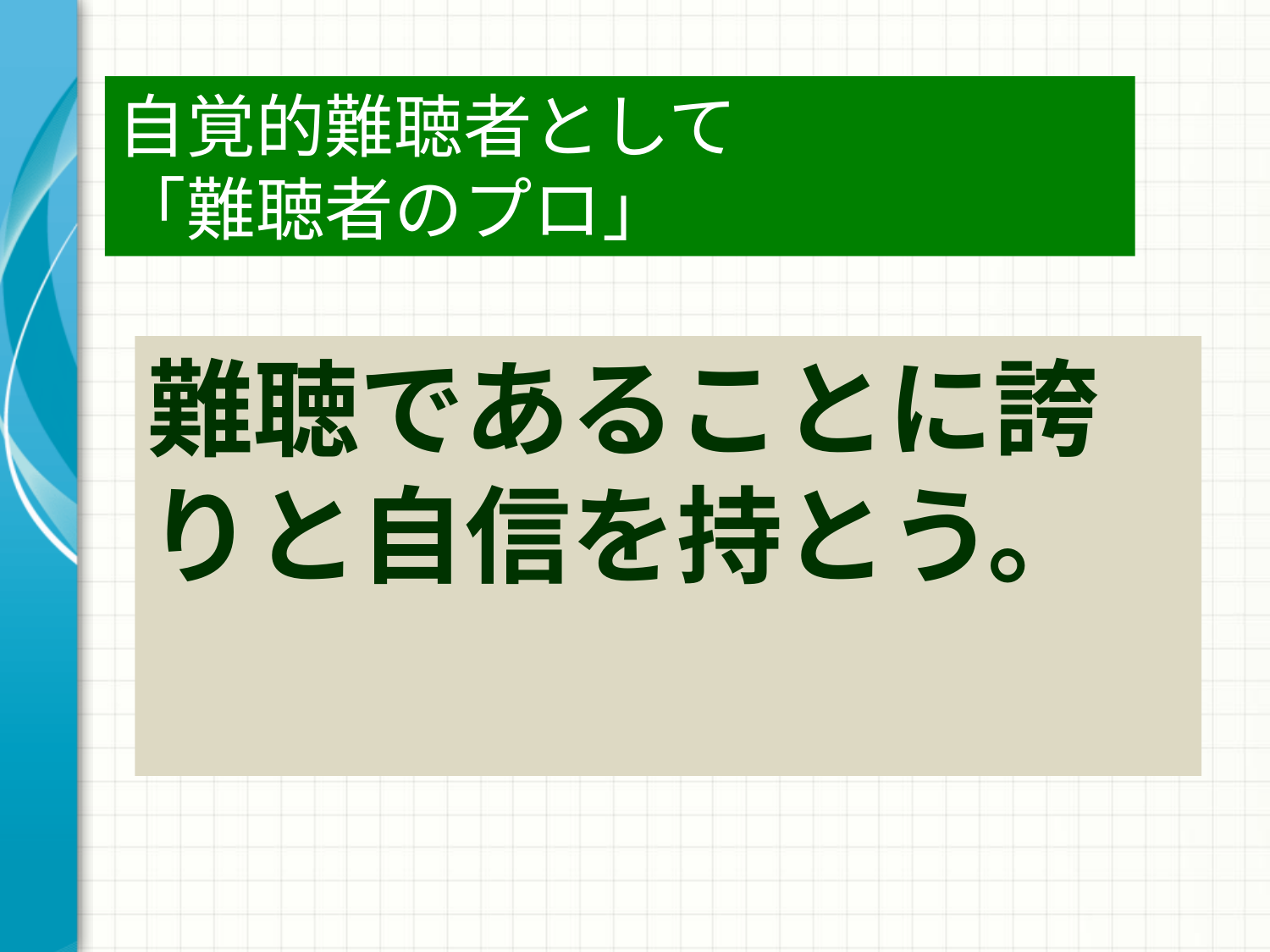

# 自覚的難聴者として 「難聴者のプロ」
難聴であることに誇りと自信を持とう。